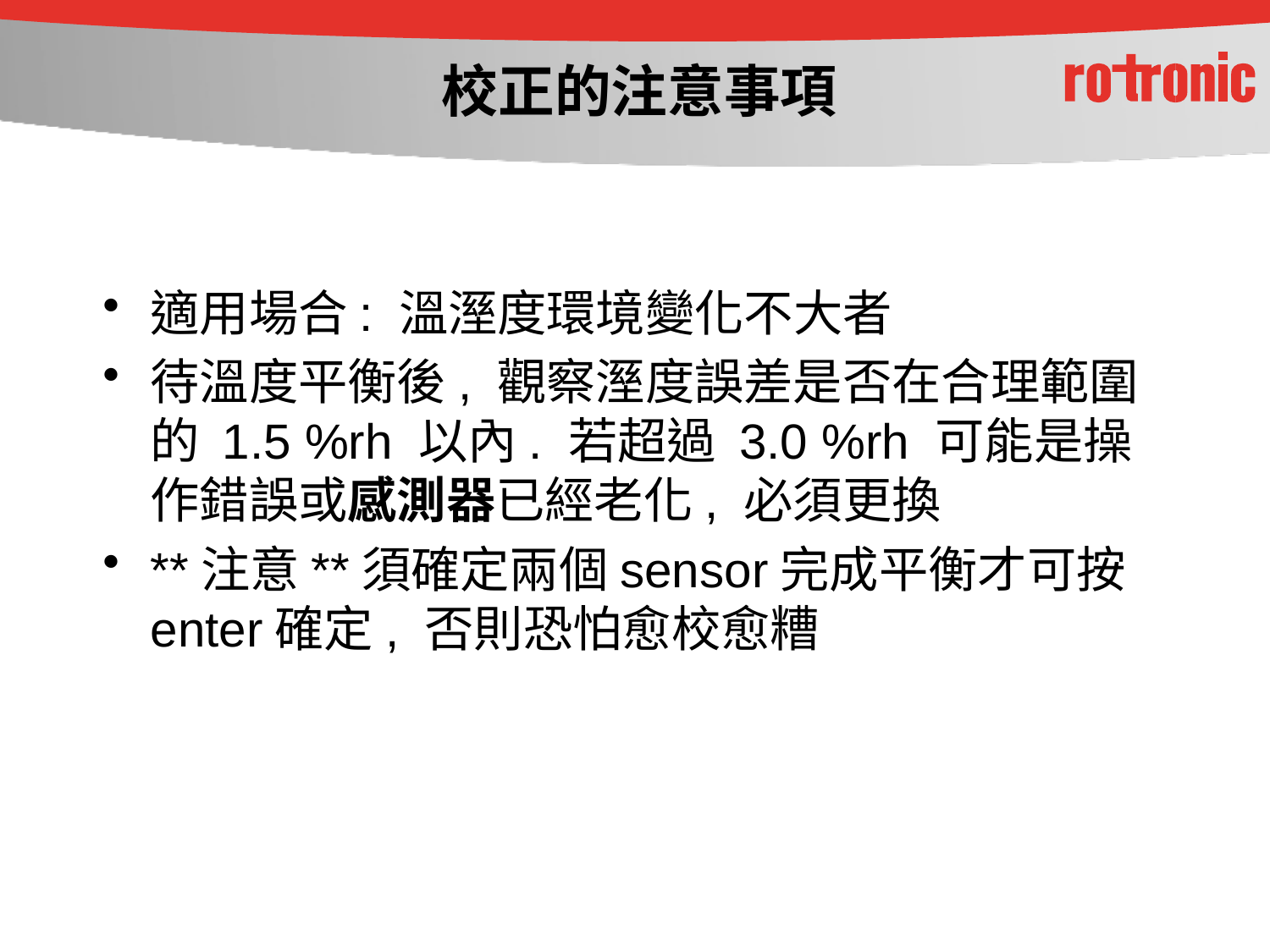

# 校正的注意事項

適用場合: 溫溼度環境變化不大者
待溫度平衡後, 觀察溼度誤差是否在合理範圍的 1.5 %rh 以內. 若超過 3.0 %rh 可能是操作錯誤或感測器已經老化, 必須更換
**注意**須確定兩個sensor完成平衡才可按enter確定, 否則恐怕愈校愈糟